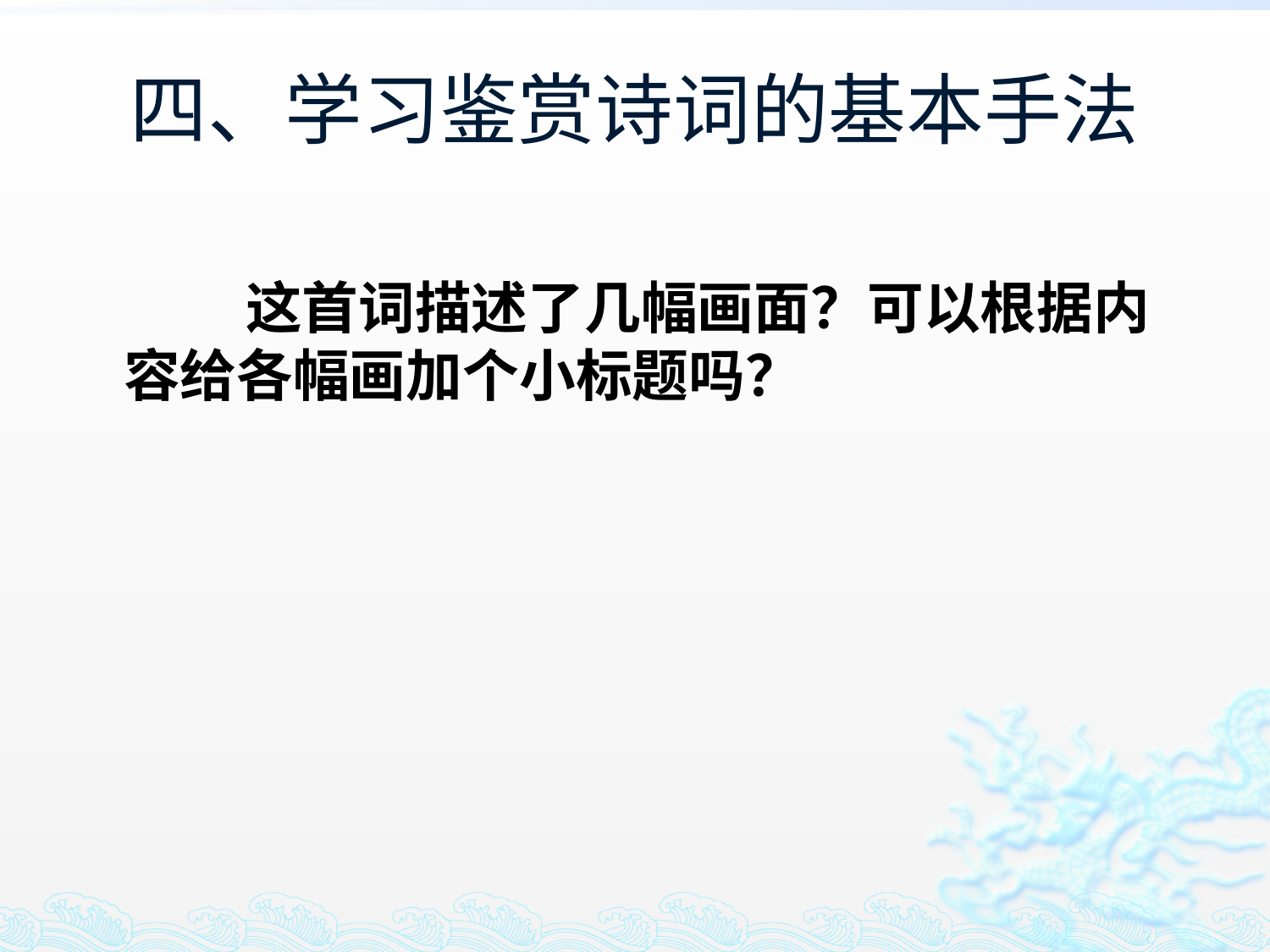

# 四、学习鉴赏诗词的基本手法
　　　这首词描述了几幅画面？可以根据内容给各幅画加个小标题吗？